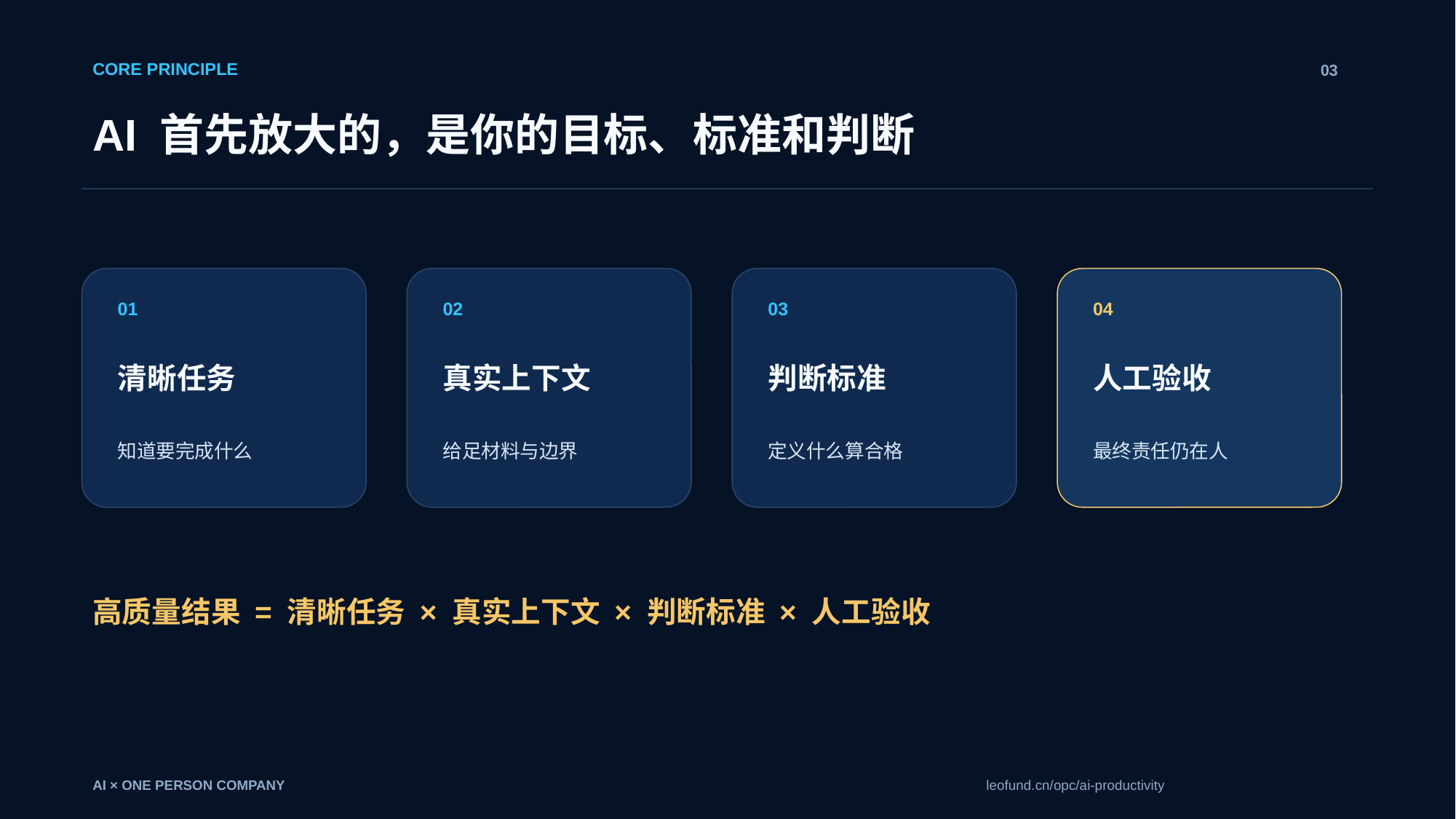

CORE PRINCIPLE
03
AI 首先放大的，是你的目标、标准和判断

01
02
03
04
清晰任务
真实上下文
判断标准
人工验收
知道要完成什么
给足材料与边界
定义什么算合格
最终责任仍在人
高质量结果 = 清晰任务 × 真实上下文 × 判断标准 × 人工验收
AI × ONE PERSON COMPANY
leofund.cn/opc/ai-productivity